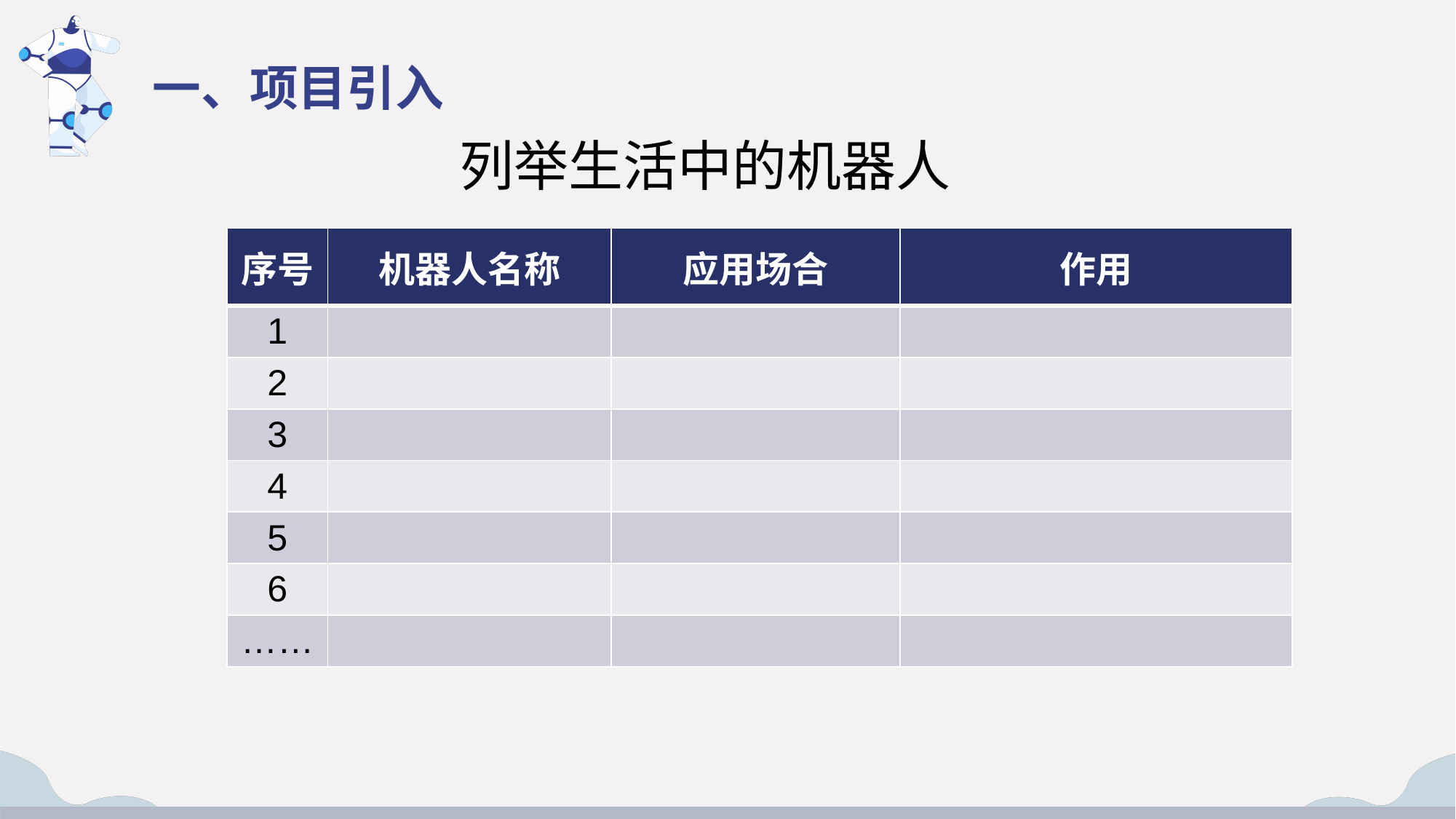

一、项目引入
# 列举生活中的机器人
| 序号 | 机器人名称 | 应用场合 | 作用 |
| --- | --- | --- | --- |
| 1 |  |  |  |
| 2 |  |  |  |
| 3 |  |  |  |
| 4 |  |  |  |
| 5 |  |  |  |
| 6 |  |  |  |
| …… |  |  |  |